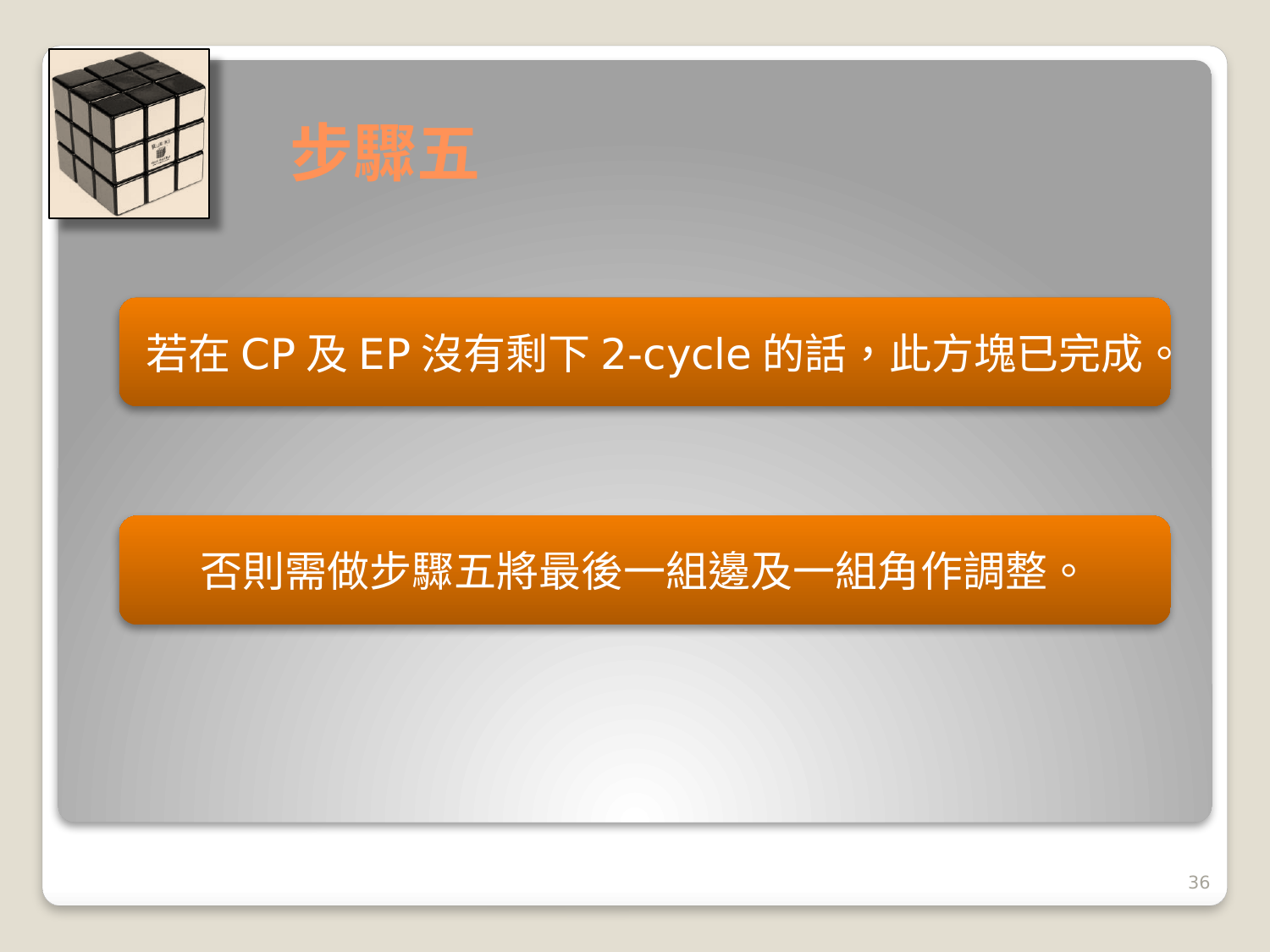

# 步驟五
若在CP及EP沒有剩下2-cycle的話，此方塊已完成。
否則需做步驟五將最後一組邊及一組角作調整。
36